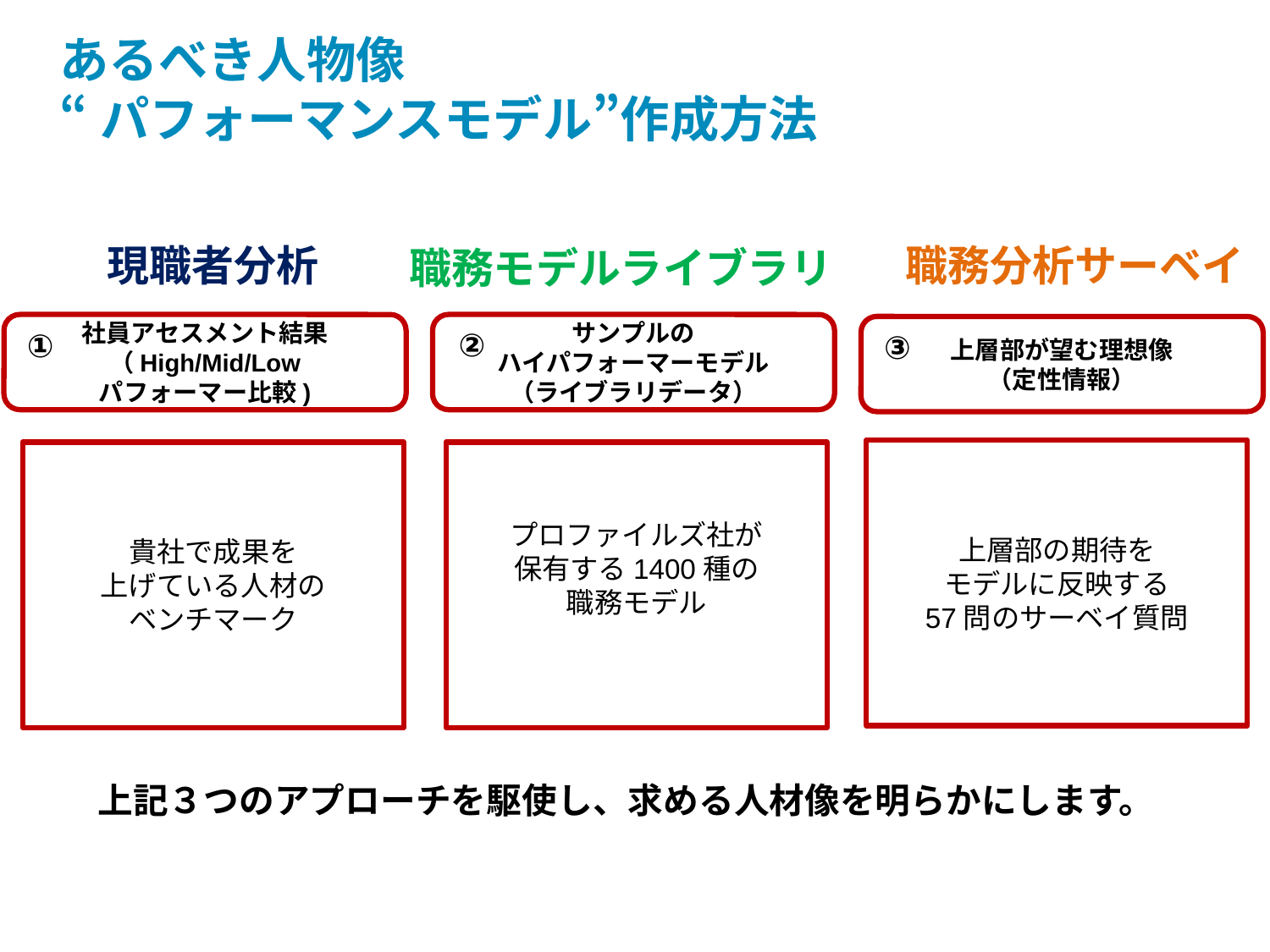

あるべき人物像
“パフォーマンスモデル”作成方法
現職者分析
職務分析サーベイ
職務モデルライブラリ
社員アセスメント結果
（High/Mid/Low
パフォーマー比較)
①
サンプルの
ハイパフォーマーモデル
（ライブラリデータ）
②
上層部が望む理想像
（定性情報）
③
上層部の期待を
モデルに反映する
57問のサーベイ質問
貴社で成果を
上げている人材の
ベンチマーク
プロファイルズ社が
保有する1400種の
職務モデル

上記３つのアプローチを駆使し、求める人材像を明らかにします。